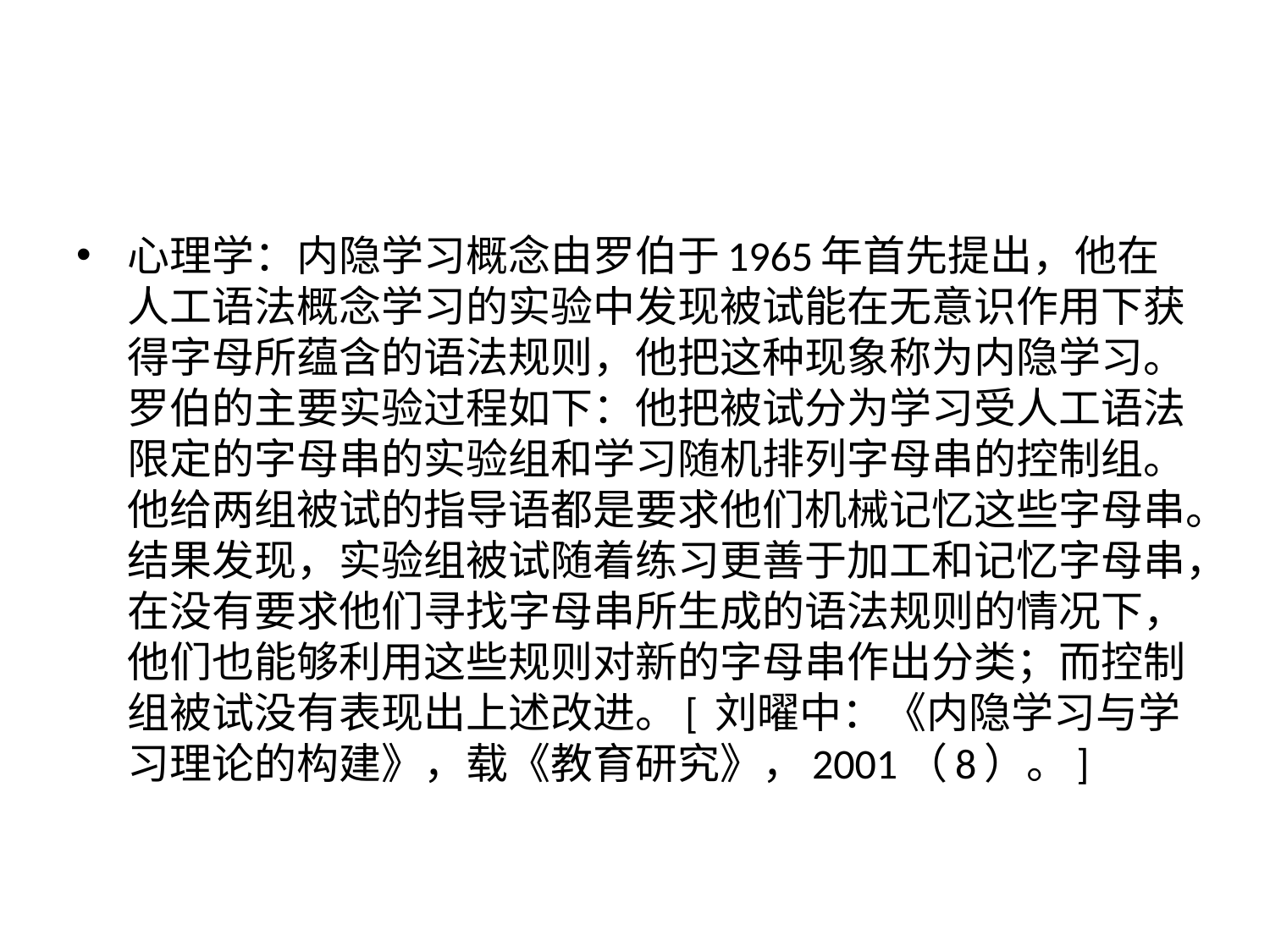

#
心理学：内隐学习概念由罗伯于1965年首先提出，他在人工语法概念学习的实验中发现被试能在无意识作用下获得字母所蕴含的语法规则，他把这种现象称为内隐学习。罗伯的主要实验过程如下：他把被试分为学习受人工语法限定的字母串的实验组和学习随机排列字母串的控制组。他给两组被试的指导语都是要求他们机械记忆这些字母串。结果发现，实验组被试随着练习更善于加工和记忆字母串，在没有要求他们寻找字母串所生成的语法规则的情况下，他们也能够利用这些规则对新的字母串作出分类；而控制组被试没有表现出上述改进。[ 刘曜中：《内隐学习与学习理论的构建》，载《教育研究》，2001（8）。]